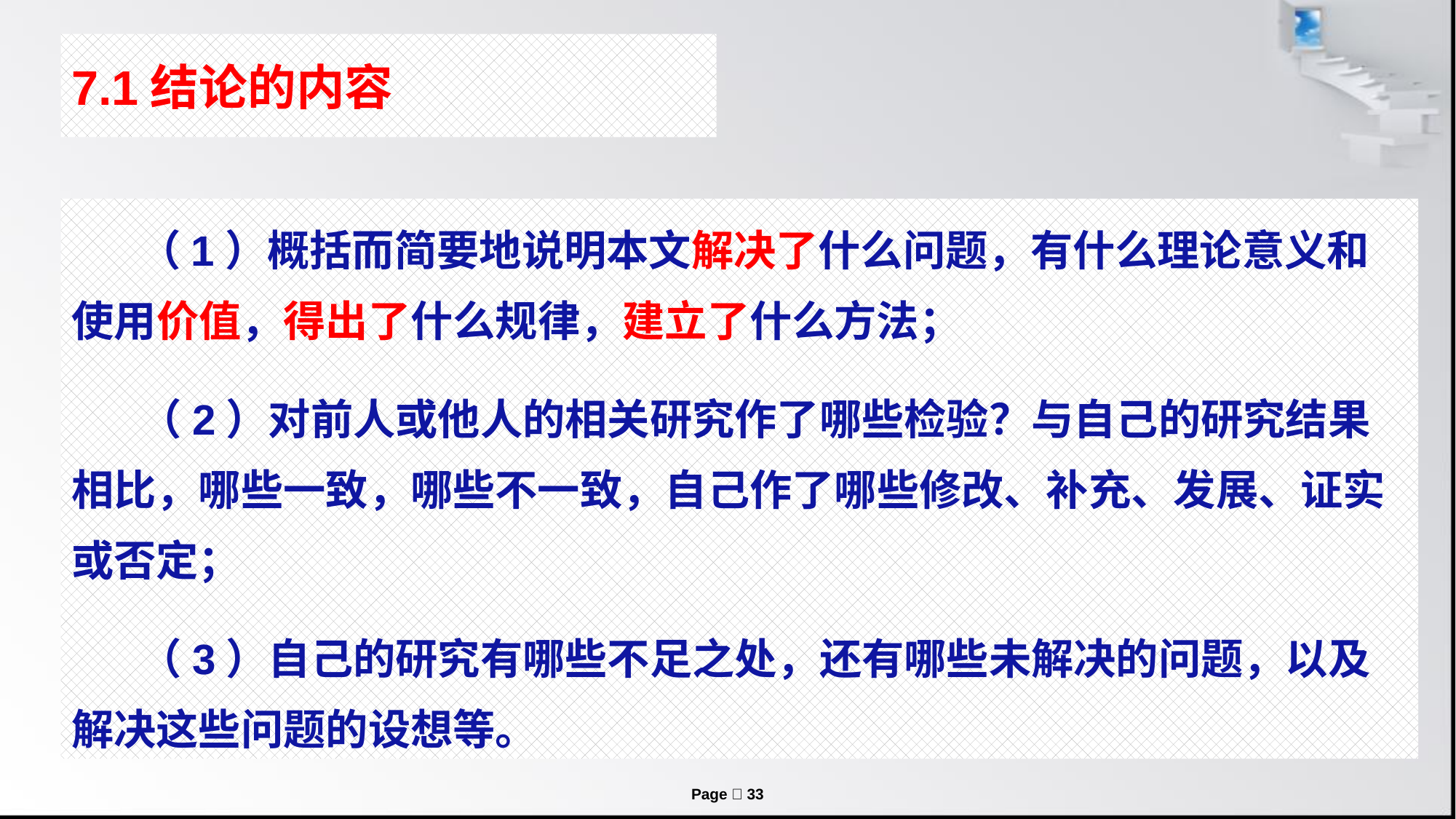

# 7.1结论的内容
      （1）概括而简要地说明本文解决了什么问题，有什么理论意义和使用价值，得出了什么规律，建立了什么方法；
      （2）对前人或他人的相关研究作了哪些检验？与自己的研究结果相比，哪些一致，哪些不一致，自己作了哪些修改、补充、发展、证实或否定；
      （3）自己的研究有哪些不足之处，还有哪些未解决的问题，以及解决这些问题的设想等。